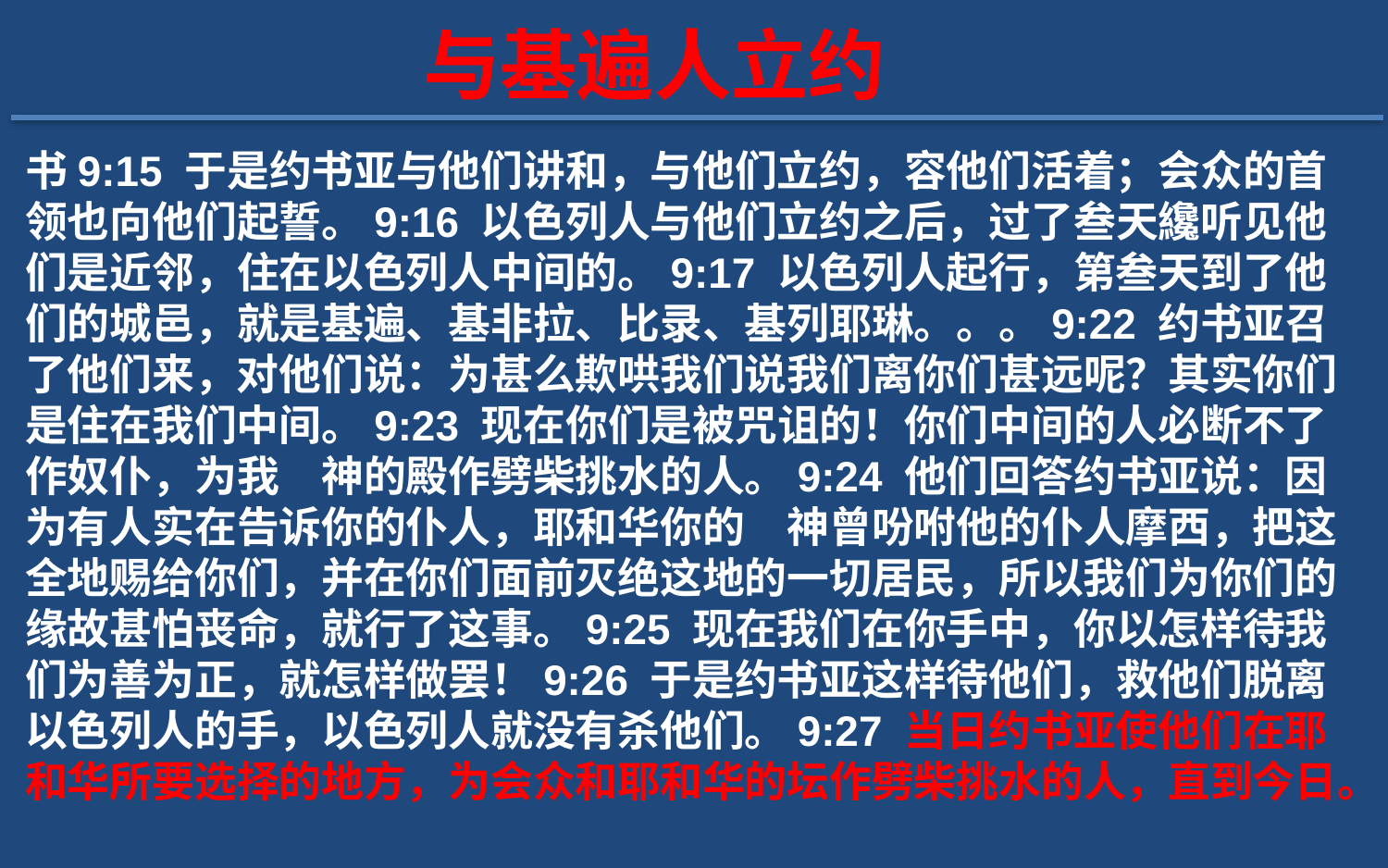

与基遍人立约
书9:15 于是约书亚与他们讲和，与他们立约，容他们活着；会众的首领也向他们起誓。9:16 以色列人与他们立约之后，过了叁天纔听见他们是近邻，住在以色列人中间的。9:17 以色列人起行，第叁天到了他们的城邑，就是基遍、基非拉、比录、基列耶琳。。。9:22 约书亚召了他们来，对他们说：为甚么欺哄我们说我们离你们甚远呢？其实你们是住在我们中间。9:23 现在你们是被咒诅的！你们中间的人必断不了作奴仆，为我　神的殿作劈柴挑水的人。9:24 他们回答约书亚说：因为有人实在告诉你的仆人，耶和华你的　神曾吩咐他的仆人摩西，把这全地赐给你们，并在你们面前灭绝这地的一切居民，所以我们为你们的缘故甚怕丧命，就行了这事。9:25 现在我们在你手中，你以怎样待我们为善为正，就怎样做罢！9:26 于是约书亚这样待他们，救他们脱离以色列人的手，以色列人就没有杀他们。9:27 当日约书亚使他们在耶和华所要选择的地方，为会众和耶和华的坛作劈柴挑水的人，直到今日。